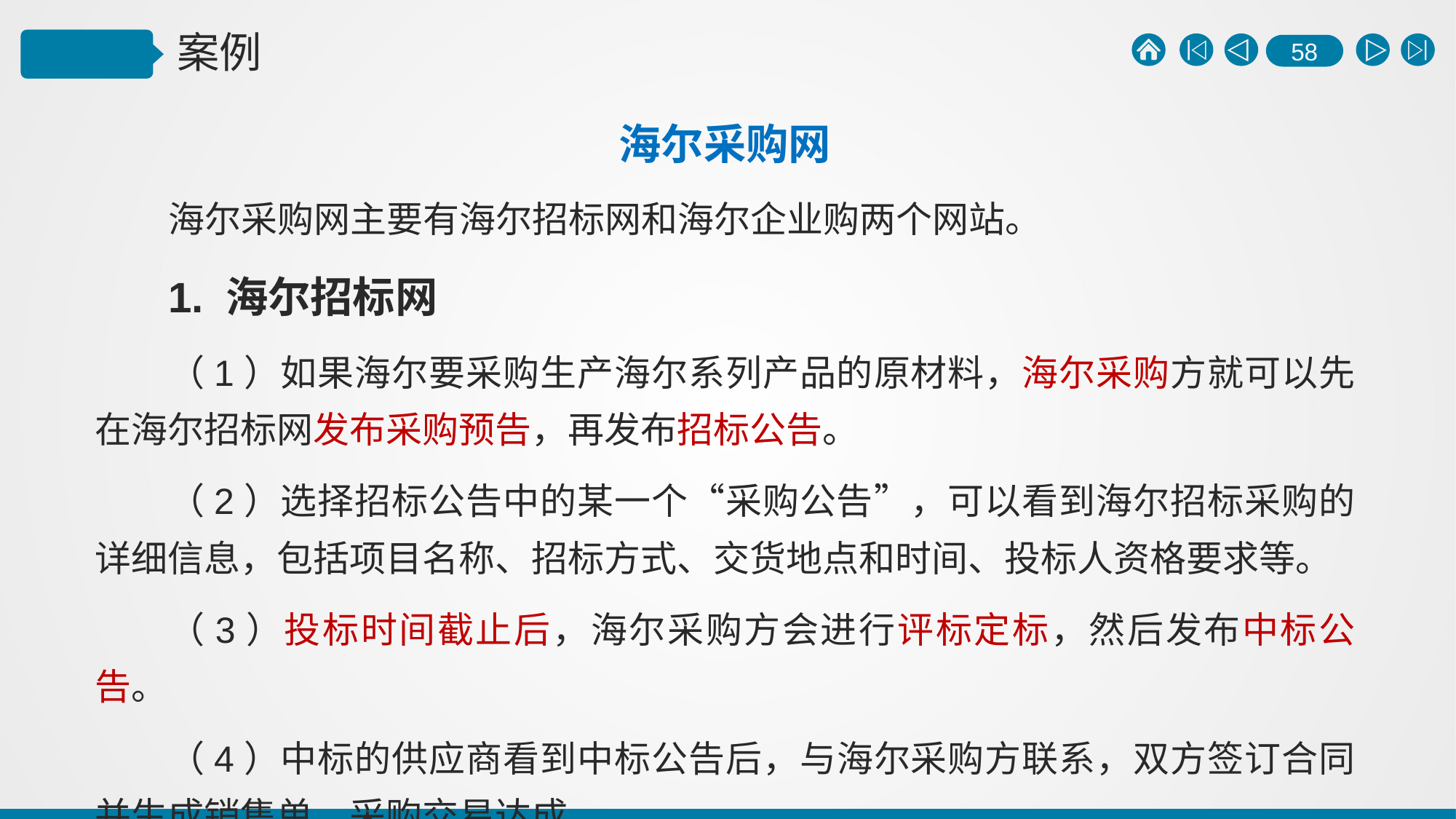

海尔采购网
海尔采购网主要有海尔招标网和海尔企业购两个网站。
1. 海尔招标网
（1）如果海尔要采购生产海尔系列产品的原材料，海尔采购方就可以先在海尔招标网发布采购预告，再发布招标公告。
（2）选择招标公告中的某一个“采购公告”，可以看到海尔招标采购的详细信息，包括项目名称、招标方式、交货地点和时间、投标人资格要求等。
（3）投标时间截止后，海尔采购方会进行评标定标，然后发布中标公告。
（4）中标的供应商看到中标公告后，与海尔采购方联系，双方签订合同并生成销售单，采购交易达成。